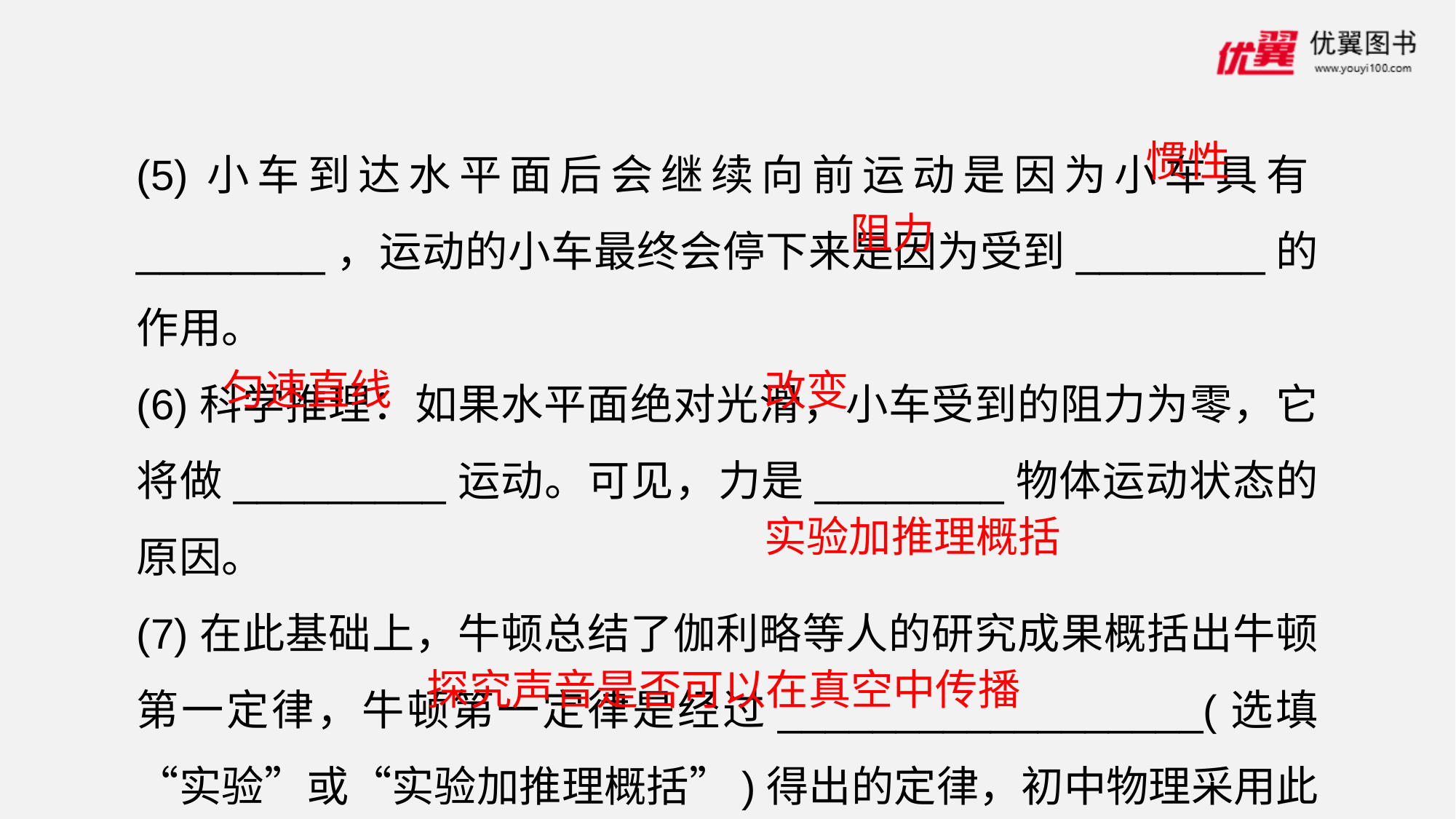

(5)小车到达水平面后会继续向前运动是因为小车具有________，运动的小车最终会停下来是因为受到________的作用。
(6)科学推理：如果水平面绝对光滑，小车受到的阻力为零，它将做_________运动。可见，力是________物体运动状态的原因。
(7)在此基础上，牛顿总结了伽利略等人的研究成果概括出牛顿第一定律，牛顿第一定律是经过__________________(选填“实验”或“实验加推理概括”)得出的定律，初中物理采用此方法的探究实验还有：___________________________________。
惯性
阻力
匀速直线
改变
实验加推理概括
探究声音是否可以在真空中传播